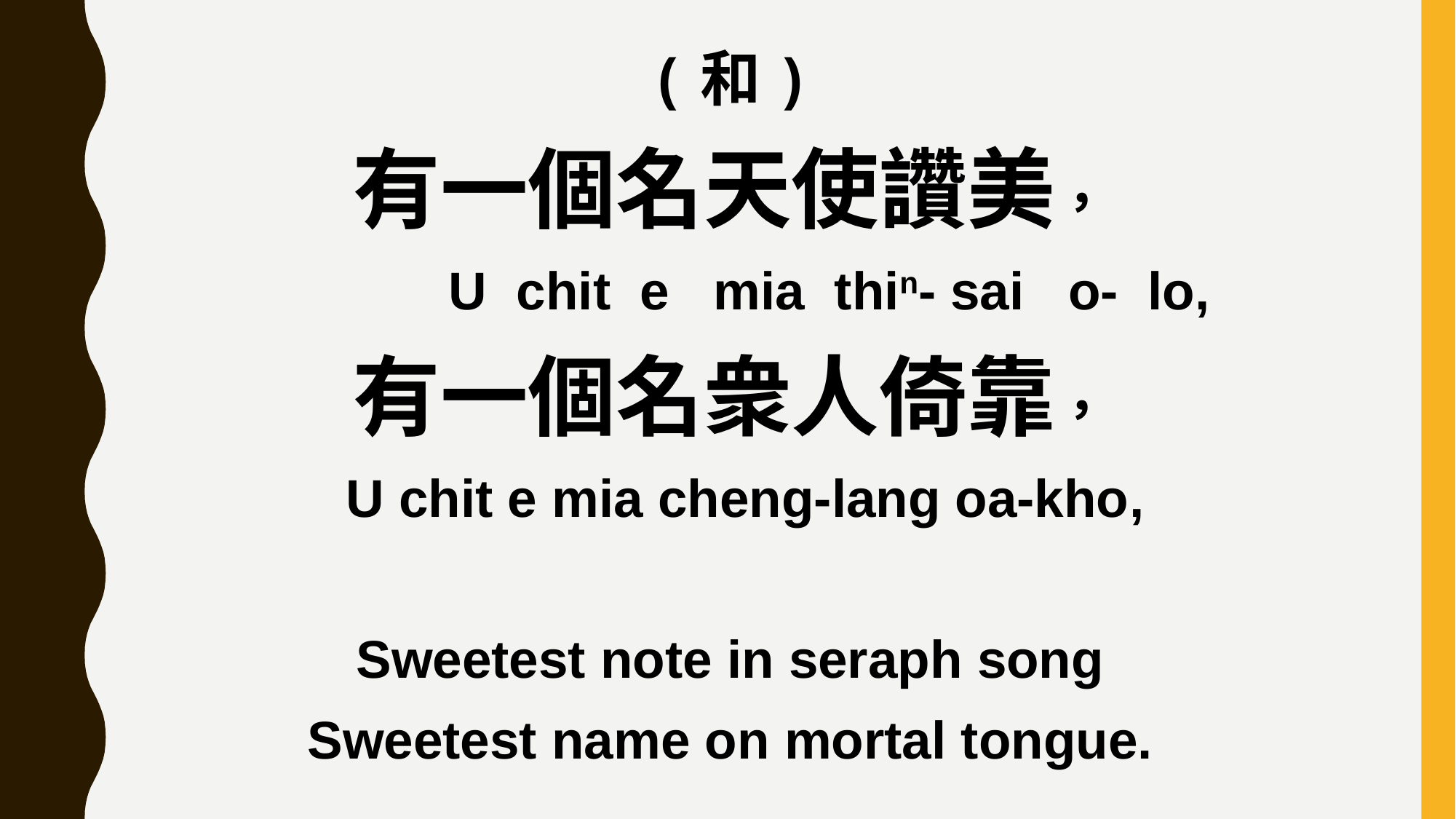

(和)
有一個名天使讚美，
                 U  chit  e   mia  thin- sai   o-  lo,
有一個名衆人倚靠，
  U chit e mia cheng-lang oa-kho,

Sweetest note in seraph song
Sweetest name on mortal tongue.